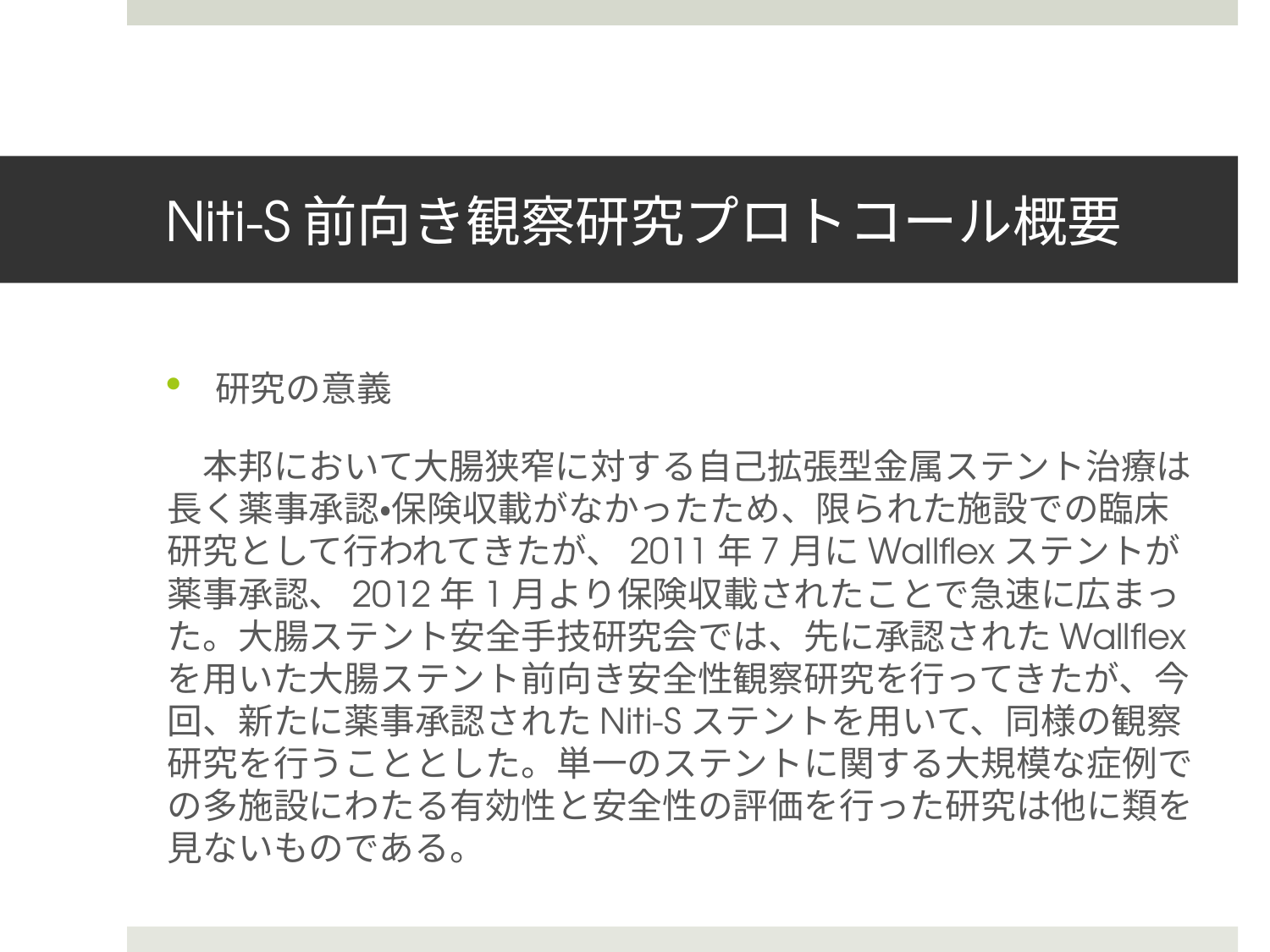

# Niti-S前向き観察研究プロトコール概要
研究の意義
　本邦において大腸狭窄に対する自己拡張型金属ステント治療は長く薬事承認・保険収載がなかったため、限られた施設での臨床研究として行われてきたが、2011年7月にWallflexステントが薬事承認、2012年1月より保険収載されたことで急速に広まった。大腸ステント安全手技研究会では、先に承認されたWallflexを用いた大腸ステント前向き安全性観察研究を行ってきたが、今回、新たに薬事承認されたNiti-Sステントを用いて、同様の観察研究を行うこととした。単一のステントに関する大規模な症例での多施設にわたる有効性と安全性の評価を行った研究は他に類を見ないものである。